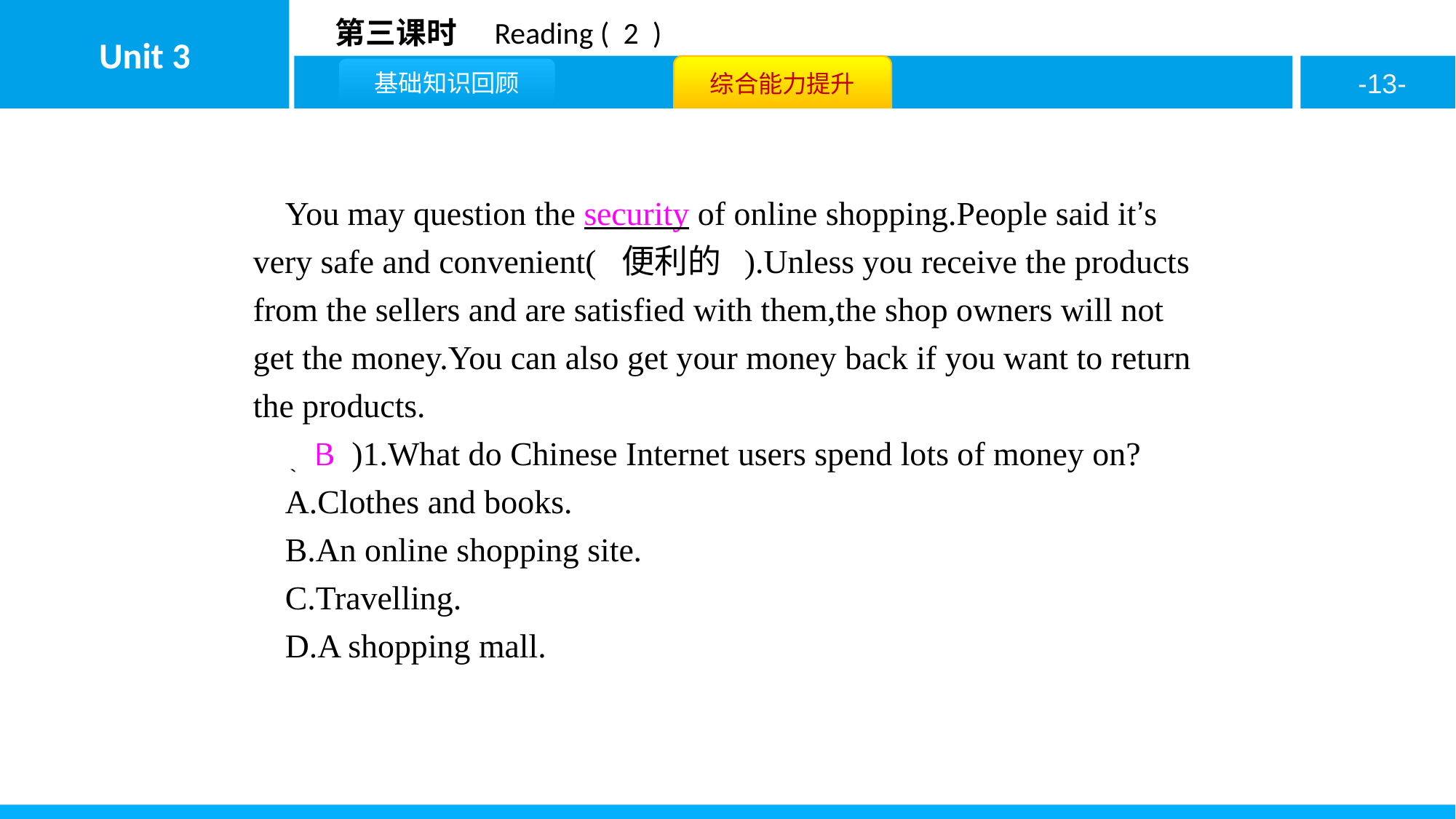

You may question the security of online shopping.People said it’s very safe and convenient(  便利的  ).Unless you receive the products from the sellers and are satisfied with them,the shop owners will not get the money.You can also get your money back if you want to return the products.
(  B  )1.What do Chinese Internet users spend lots of money on?
A.Clothes and books.
B.An online shopping site.
C.Travelling.
D.A shopping mall.